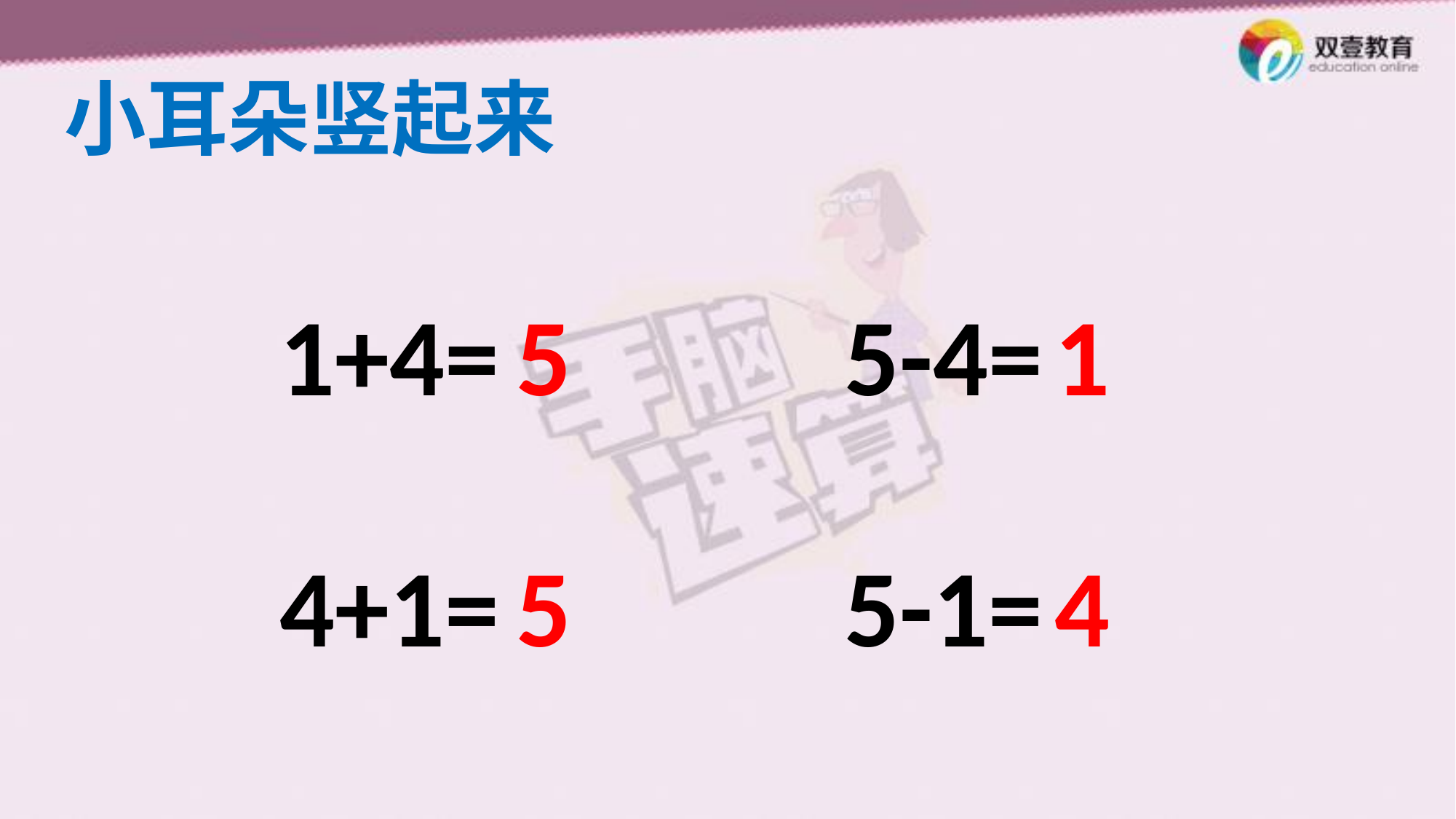

小耳朵竖起来
1+4=
5
5-4=
1
4+1=
5
5-1=
4